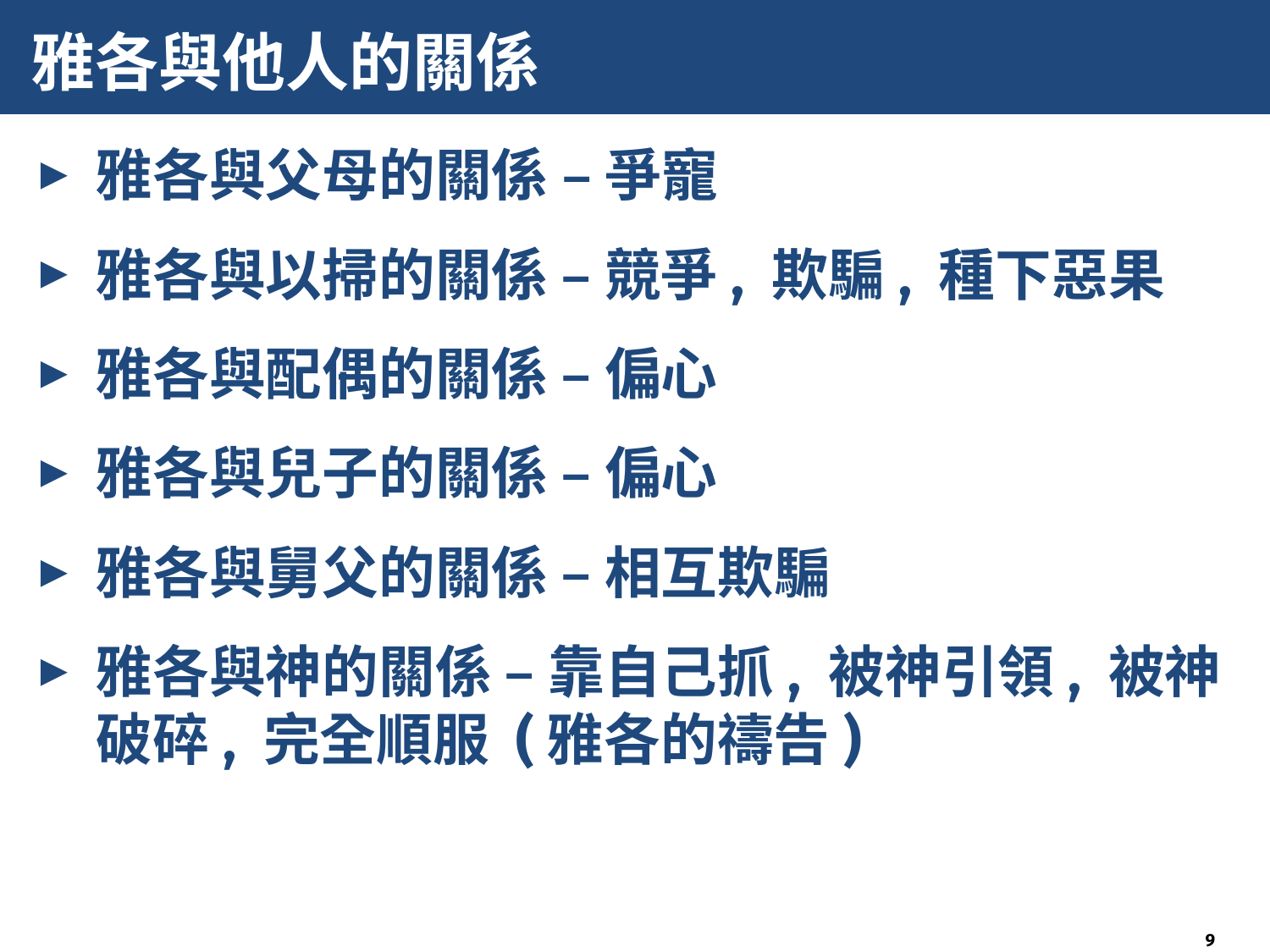

# 雅各與他人的關係
雅各與父母的關係 – 爭寵
雅各與以掃的關係 – 競爭, 欺騙, 種下惡果
雅各與配偶的關係 – 偏心
雅各與兒子的關係 – 偏心
雅各與舅父的關係 – 相互欺騙
雅各與神的關係 – 靠自己抓, 被神引領, 被神破碎, 完全順服 (雅各的禱告)